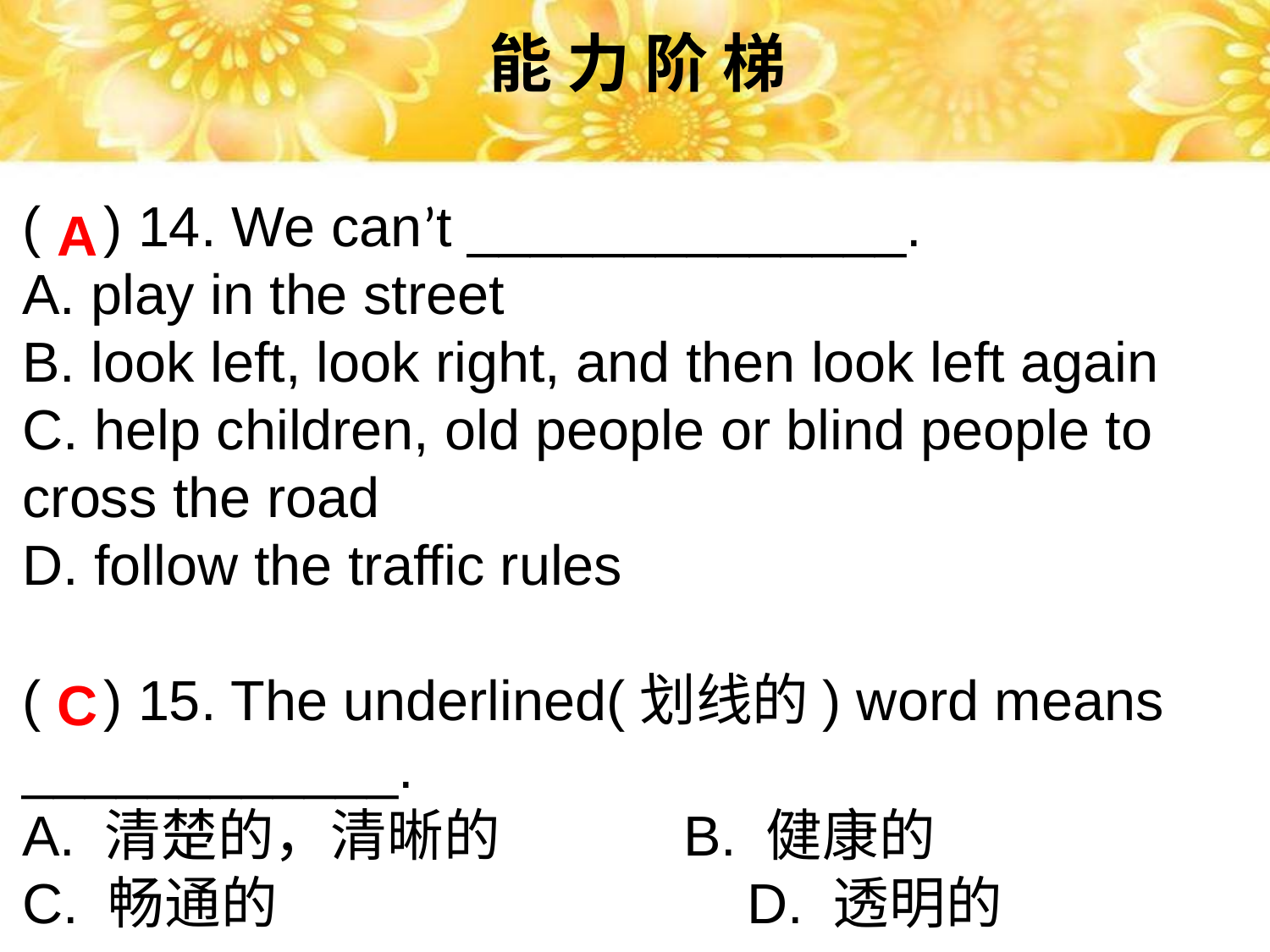

能 力 阶 梯

(    ) 14. We can’t ______________.
A. play in the street
B. look left, look right, and then look left again
C. help children, old people or blind people to cross the road
D. follow the traffic rules

(    ) 15. The underlined(划线的) word means ____________.
A. 清楚的，清晰的 		 B. 健康的
C. 畅通的	                          D. 透明的
A
C